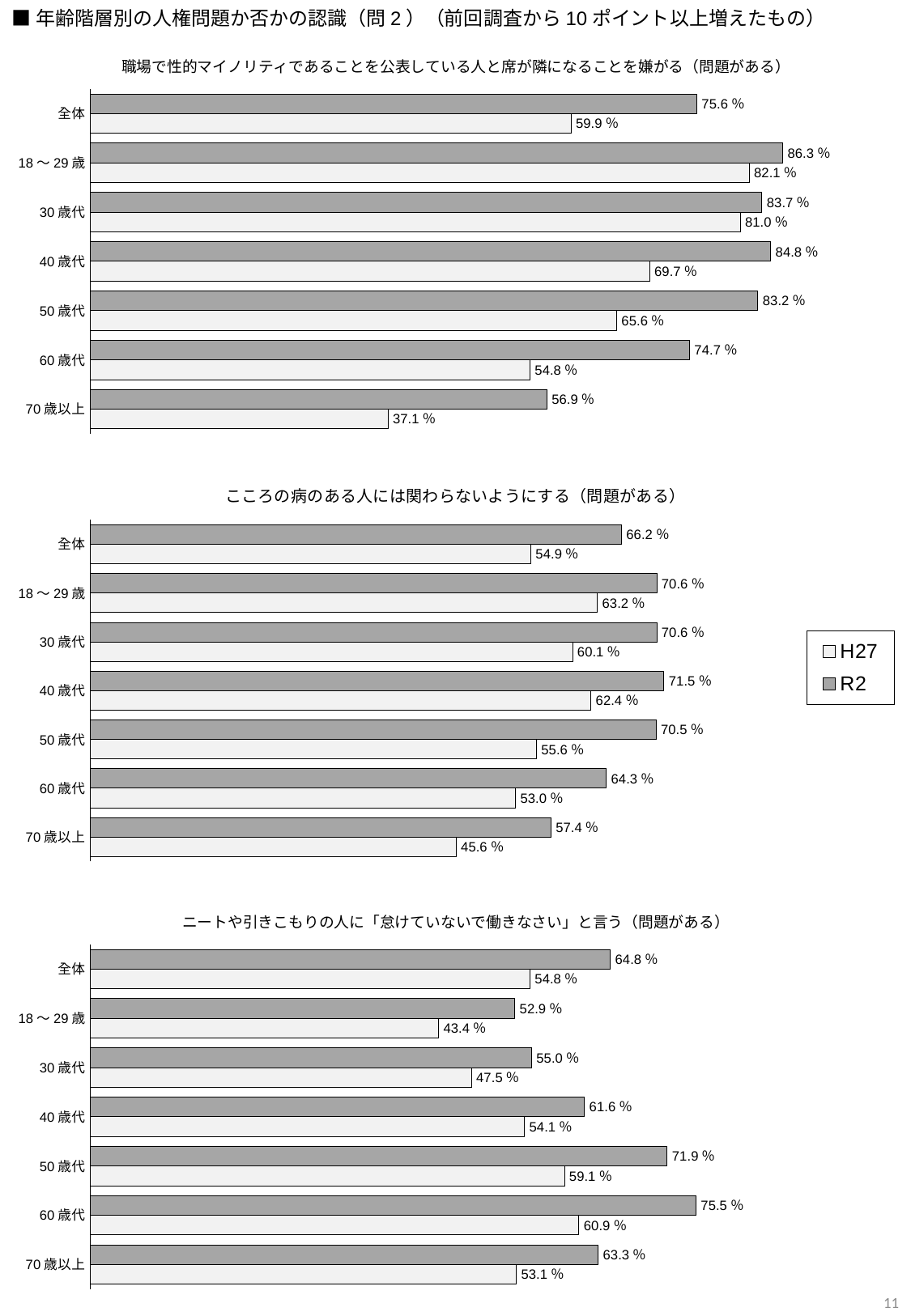

■年齢階層別の人権問題か否かの認識（問2）（前回調査から10ポイント以上増えたもの）

### Chart: 職場で性的マイノリティであることを公表している人と席が隣になることを嫌がる（問題がある）

| Category | R2 | H27 |
|---|---|---|
| 全体 | 75.6 | 59.9 |
| 18～29歳 | 86.3 | 82.1 |
| 30歳代 | 83.7 | 81.0 |
| 40歳代 | 84.8 | 69.7 |
| 50歳代 | 83.2 | 65.6 |
| 60歳代 | 74.7 | 54.8 |
| 70歳以上 | 56.9 | 37.099999999999994 |

### Chart: こころの病のある人には関わらないようにする（問題がある）

| Category | R2 | H27 |
|---|---|---|
| 全体 | 66.2 | 54.9 |
| 18～29歳 | 70.6 | 63.2 |
| 30歳代 | 70.6 | 60.099999999999994 |
| 40歳代 | 71.5 | 62.4 |
| 50歳代 | 70.5 | 55.6 |
| 60歳代 | 64.3 | 53.0 |
| 70歳以上 | 57.4 | 45.6 |

### Chart: ニートや引きこもりの人に「怠けていないで働きなさい」と言う（問題がある）

| Category | R2 | H27 |
|---|---|---|
| 全体 | 64.8 | 54.8 |
| 18～29歳 | 52.9 | 43.4 |
| 30歳代 | 55.0 | 47.5 |
| 40歳代 | 61.6 | 54.1 |
| 50歳代 | 71.9 | 59.1 |
| 60歳代 | 75.5 | 60.9 |
| 70歳以上 | 63.3 | 53.099999999999994 |
11